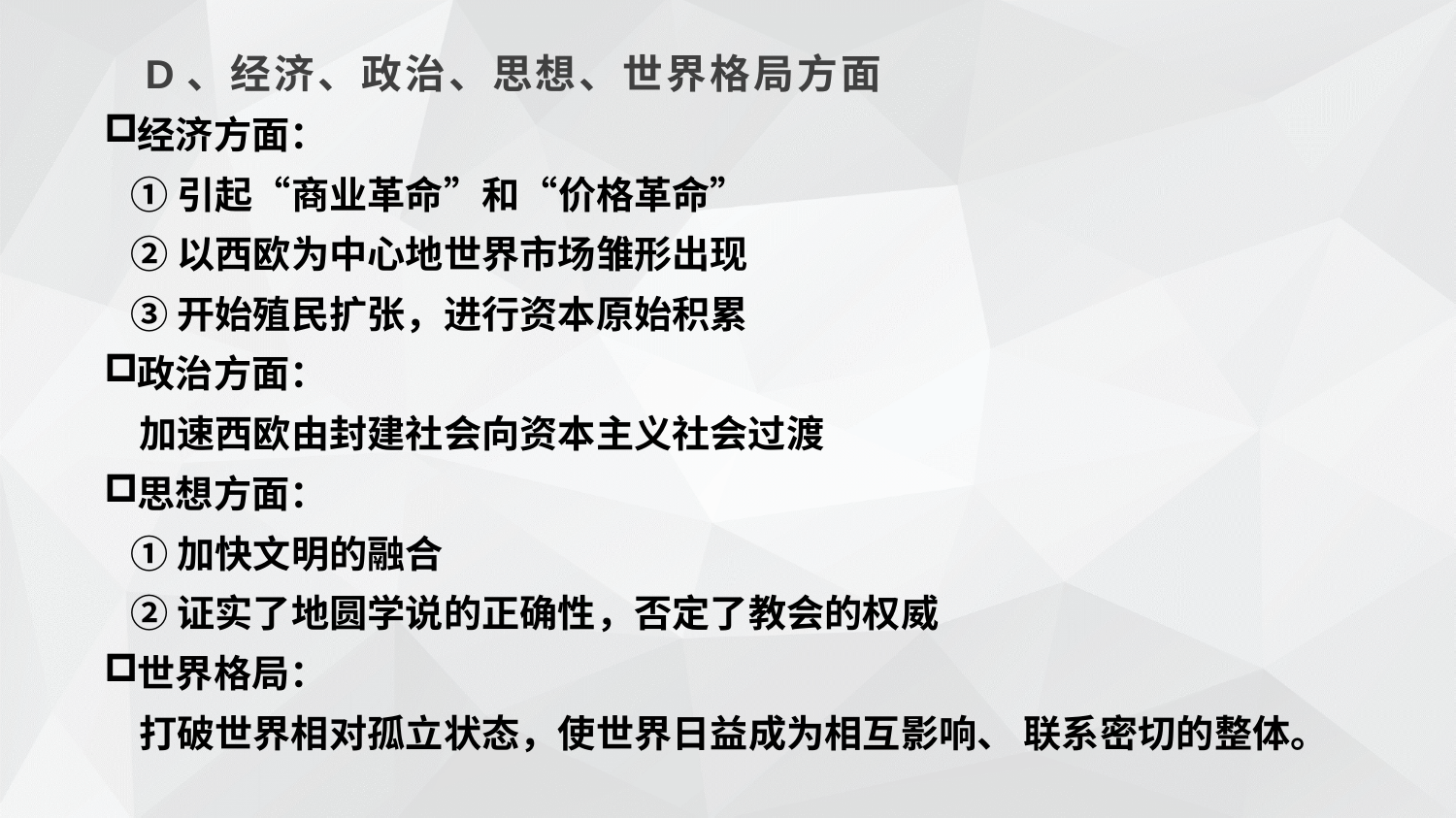

D、经济、政治、思想、世界格局方面
经济方面：
   ①引起“商业革命”和“价格革命”
   ②以西欧为中心地世界市场雏形出现
   ③开始殖民扩张，进行资本原始积累
政治方面：
   加速西欧由封建社会向资本主义社会过渡
思想方面：
   ①加快文明的融合
   ②证实了地圆学说的正确性，否定了教会的权威
世界格局：
   打破世界相对孤立状态，使世界日益成为相互影响、 联系密切的整体。